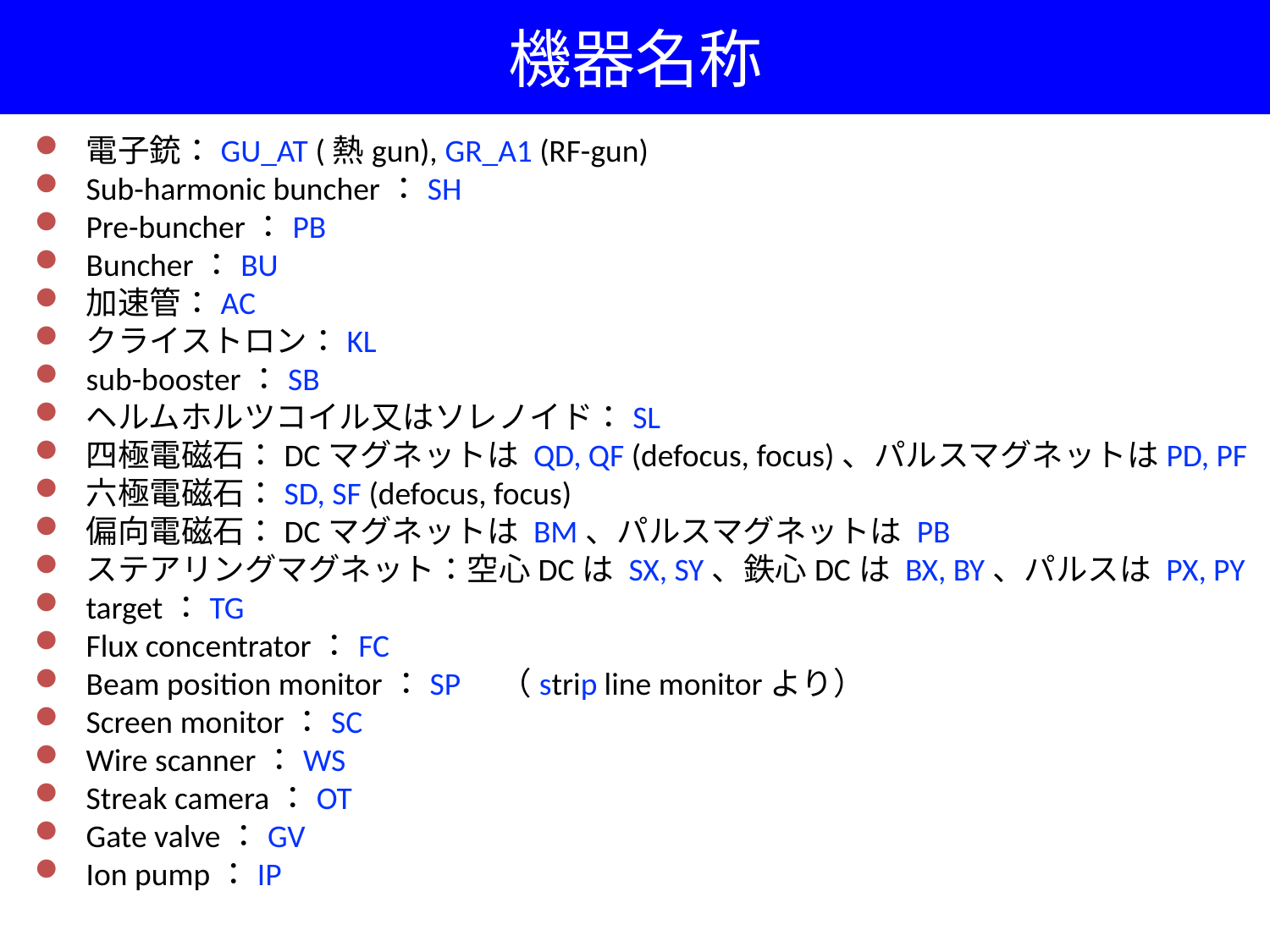

# 機器名称
電子銃：GU_AT (熱gun), GR_A1 (RF-gun)
Sub-harmonic buncher：SH
Pre-buncher：PB
Buncher：BU
加速管：AC
クライストロン：KL
sub-booster：SB
ヘルムホルツコイル又はソレノイド：SL
四極電磁石：DCマグネットは QD, QF (defocus, focus)、パルスマグネットはPD, PF
六極電磁石：SD, SF (defocus, focus)
偏向電磁石：DCマグネットは BM、パルスマグネットは PB
ステアリングマグネット：空心DCは SX, SY、鉄心DCは BX, BY、パルスは PX, PY
target：TG
Flux concentrator：FC
Beam position monitor：SP　（strip line monitorより）
Screen monitor：SC
Wire scanner：WS
Streak camera：OT
Gate valve：GV
Ion pump：IP